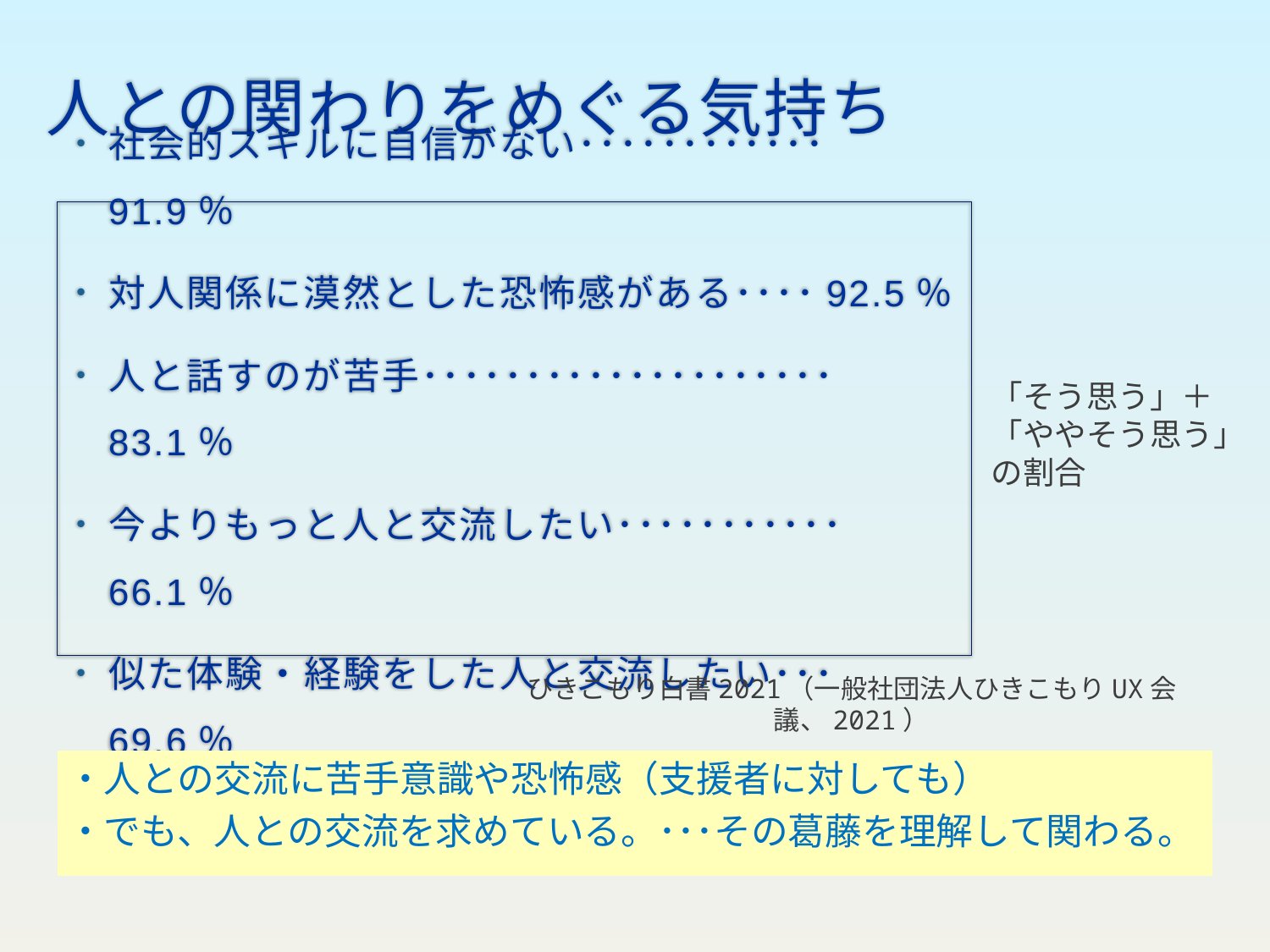

# 人との関わりをめぐる気持ち
社会的スキルに自信がない････････････91.9％
対人関係に漠然とした恐怖感がある････92.5％
人と話すのが苦手････････････････････83.1％
今よりもっと人と交流したい･･･････････ 66.1％
似た体験・経験をした人と交流したい･･･69.6％
「そう思う」＋「ややそう思う」の割合
ひきこもり白書2021（一般社団法人ひきこもりUX会議、2021）
・人との交流に苦手意識や恐怖感（支援者に対しても）
・でも、人との交流を求めている。･･･その葛藤を理解して関わる。